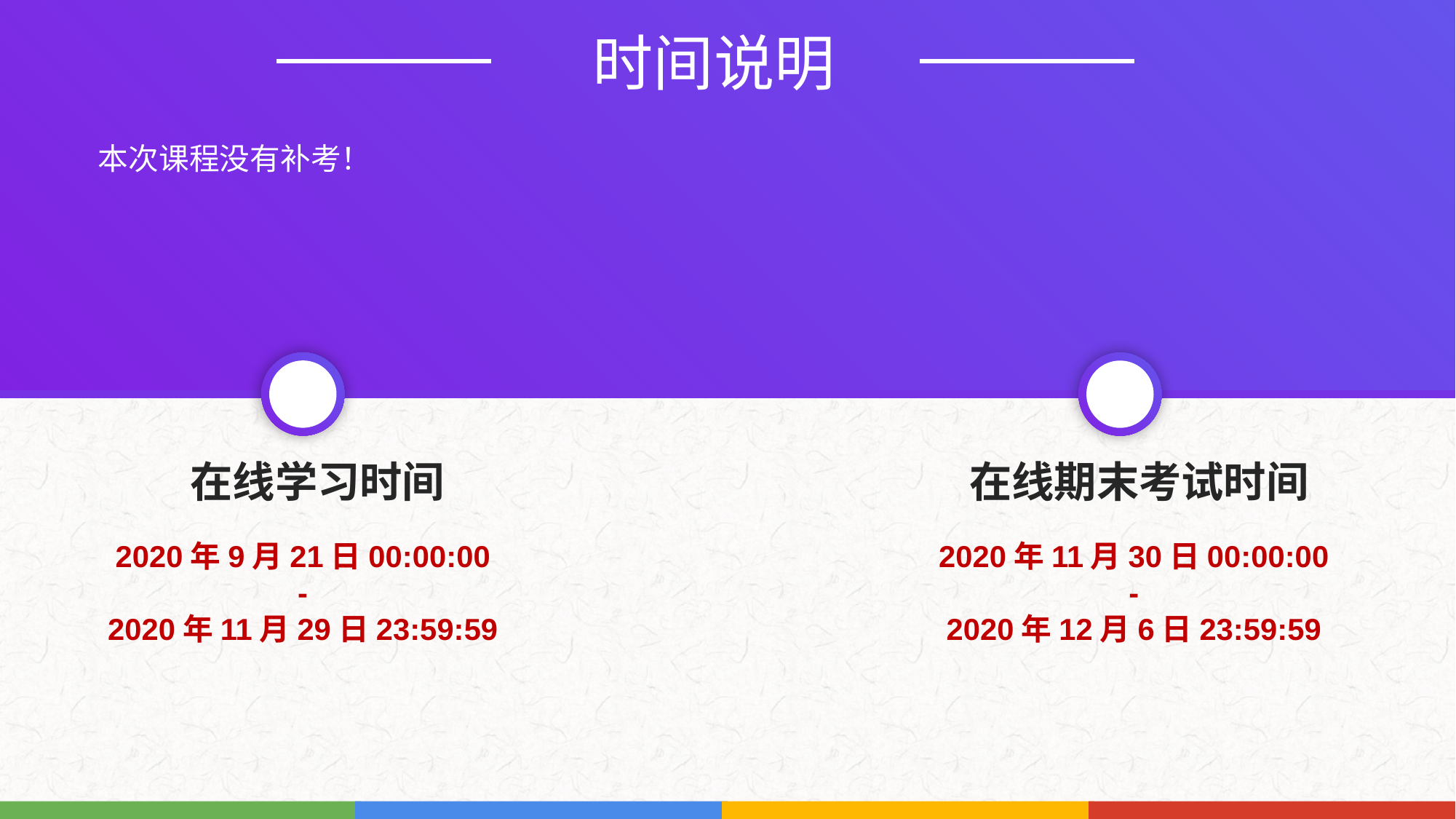

时间说明
本次课程没有补考！

   在线期末考试时间
在线学习时间
2020年11月30日00:00:00
-
2020年12月6日23:59:59
2020年9月21日00:00:00
-
2020年11月29日23:59:59